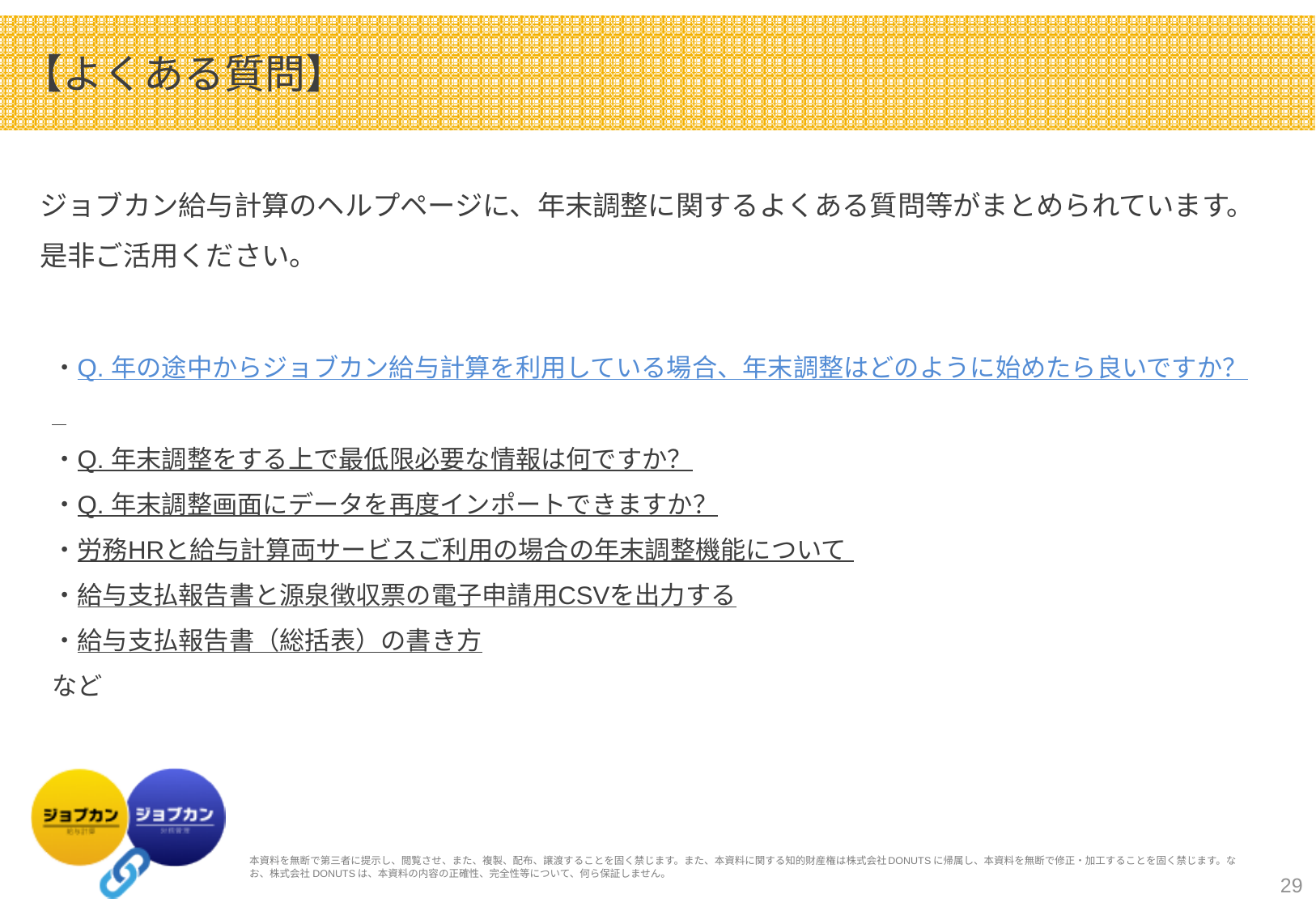

# 【よくある質問】
ジョブカン給与計算のヘルプページに、年末調整に関するよくある質問等がまとめられています。
是非ご活用ください。

・Q. 年の途中からジョブカン給与計算を利用している場合、年末調整はどのように始めたら良いですか？
・Q. 年末調整をする上で最低限必要な情報は何ですか？
・Q. 年末調整画面にデータを再度インポートできますか？
・労務HRと給与計算両サービスご利用の場合の年末調整機能について
・給与支払報告書と源泉徴収票の電子申請用CSVを出力する
・給与支払報告書（総括表）の書き方
など
本資料を無断で第三者に提示し、閲覧させ、また、複製、配布、譲渡することを固く禁じます。また、本資料に関する知的財産権は株式会社DONUTSに帰属し、本資料を無断で修正・加工することを固く禁じます。なお、株式会社DONUTSは、本資料の内容の正確性、完全性等について、何ら保証しません。
29